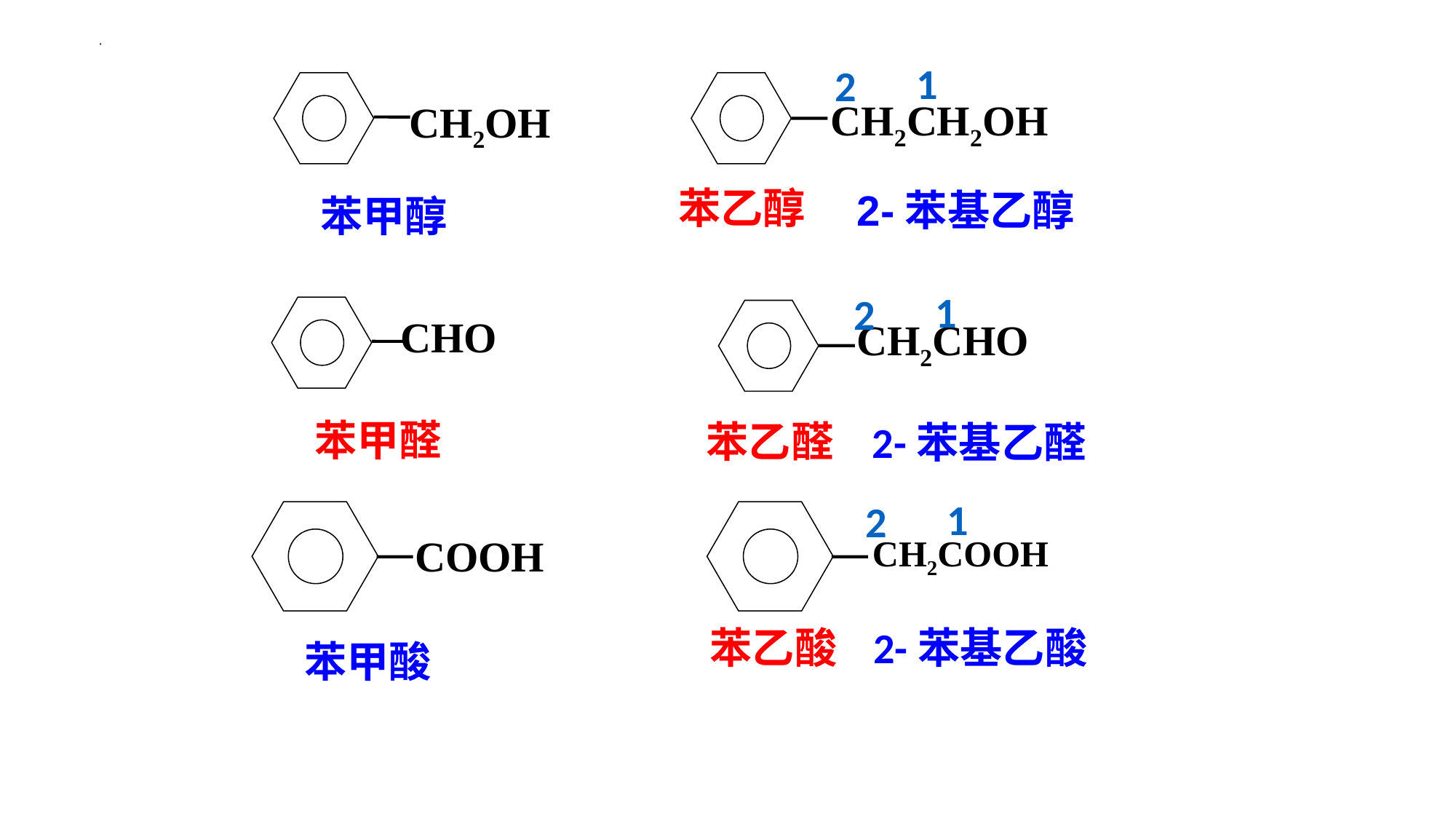

1
2

CH2OH

CH2CH2OH

苯乙醇
2-苯基乙醇
苯甲醇
1
2

CHO

CH2CHO

苯甲醛
苯乙醛
2-苯基乙醛
1
2

COOH

CH2COOH

苯乙酸
2-苯基乙酸
苯甲酸